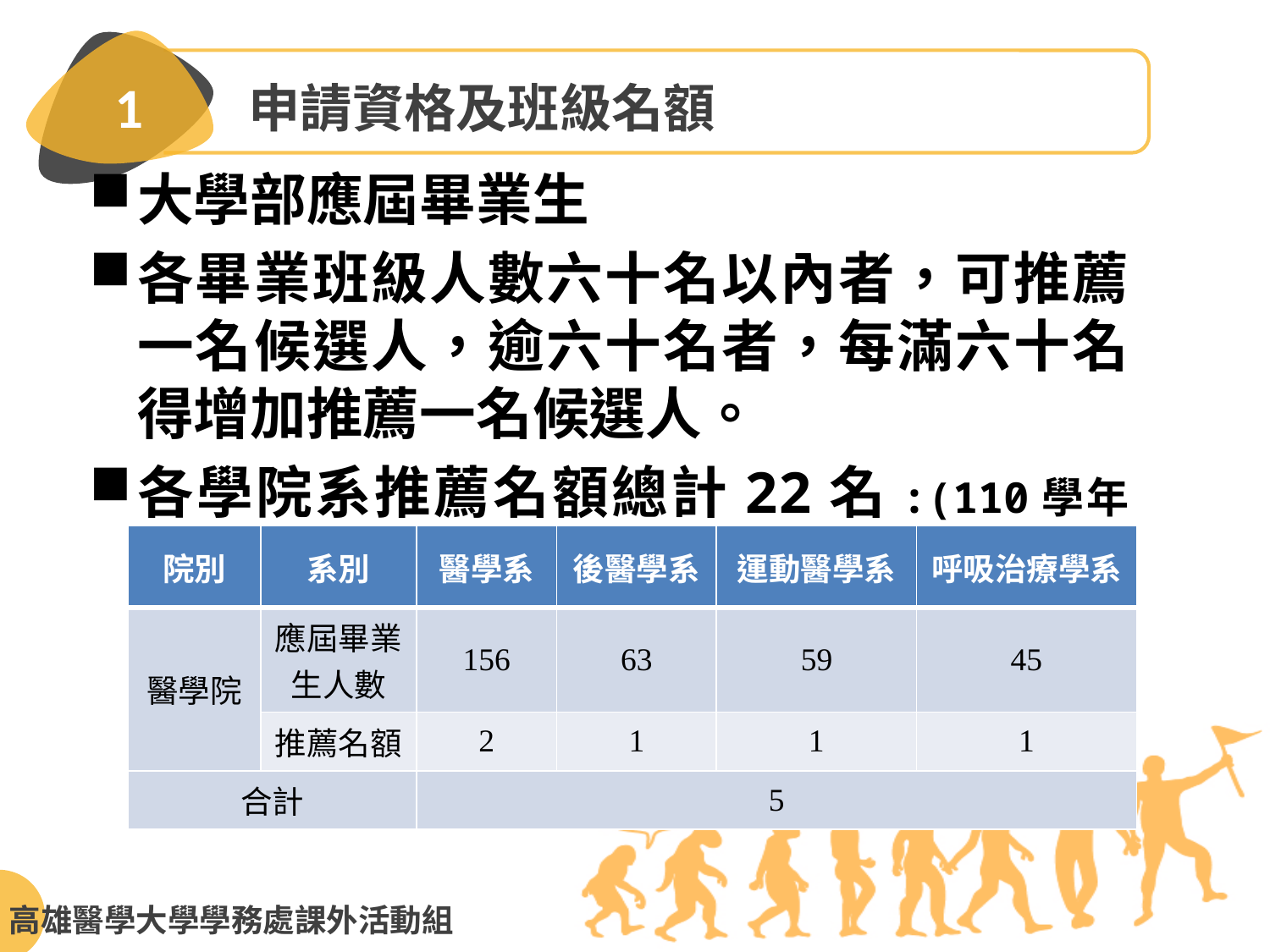

1
申請資格及班級名額
大學部應屆畢業生
各畢業班級人數六十名以內者，可推薦一名候選人，逾六十名者，每滿六十名得增加推薦一名候選人。
各學院系推薦名額總計22名:(110學年度)

| 院別 | 系別 | 醫學系 | 後醫學系 | 運動醫學系 | 呼吸治療學系 |
| --- | --- | --- | --- | --- | --- |
| 醫學院 | 應屆畢業生人數 | 156 | 63 | 59 | 45 |
|  | 推薦名額 | 2 | 1 | 1 | 1 |
| 合計 |  | 5 |  |  |  |